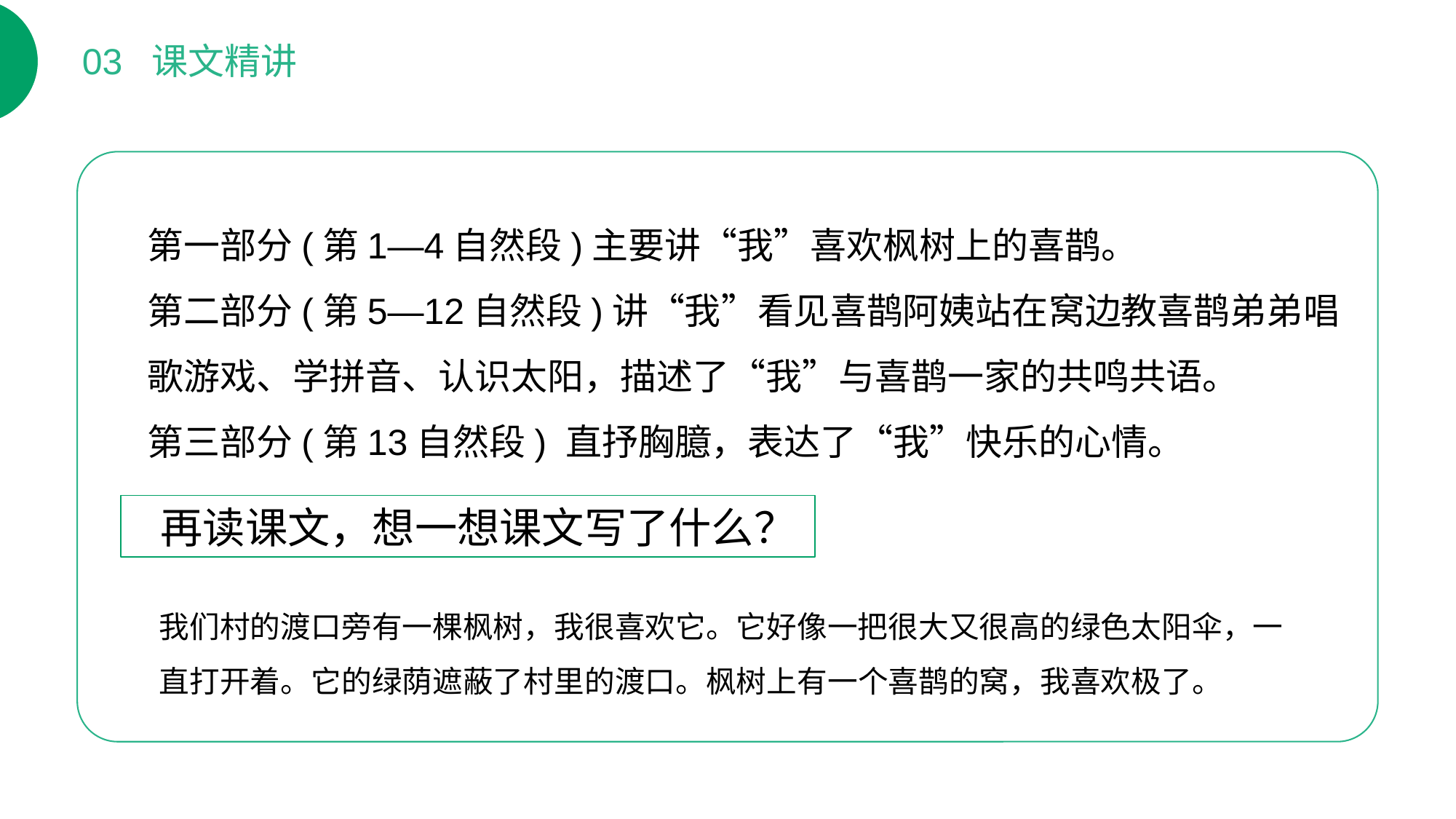

03  课文精讲
第一部分(第1—4自然段)主要讲“我”喜欢枫树上的喜鹊。
第二部分(第5—12自然段)讲“我”看见喜鹊阿姨站在窝边教喜鹊弟弟唱歌游戏、学拼音、认识太阳，描述了“我”与喜鹊一家的共鸣共语。
第三部分(第13自然段) 直抒胸臆，表达了“我”快乐的心情。
  再读课文，想一想课文写了什么？
我们村的渡口旁有一棵枫树，我很喜欢它。它好像一把很大又很高的绿色太阳伞，一直打开着。它的绿荫遮蔽了村里的渡口。枫树上有一个喜鹊的窝，我喜欢极了。